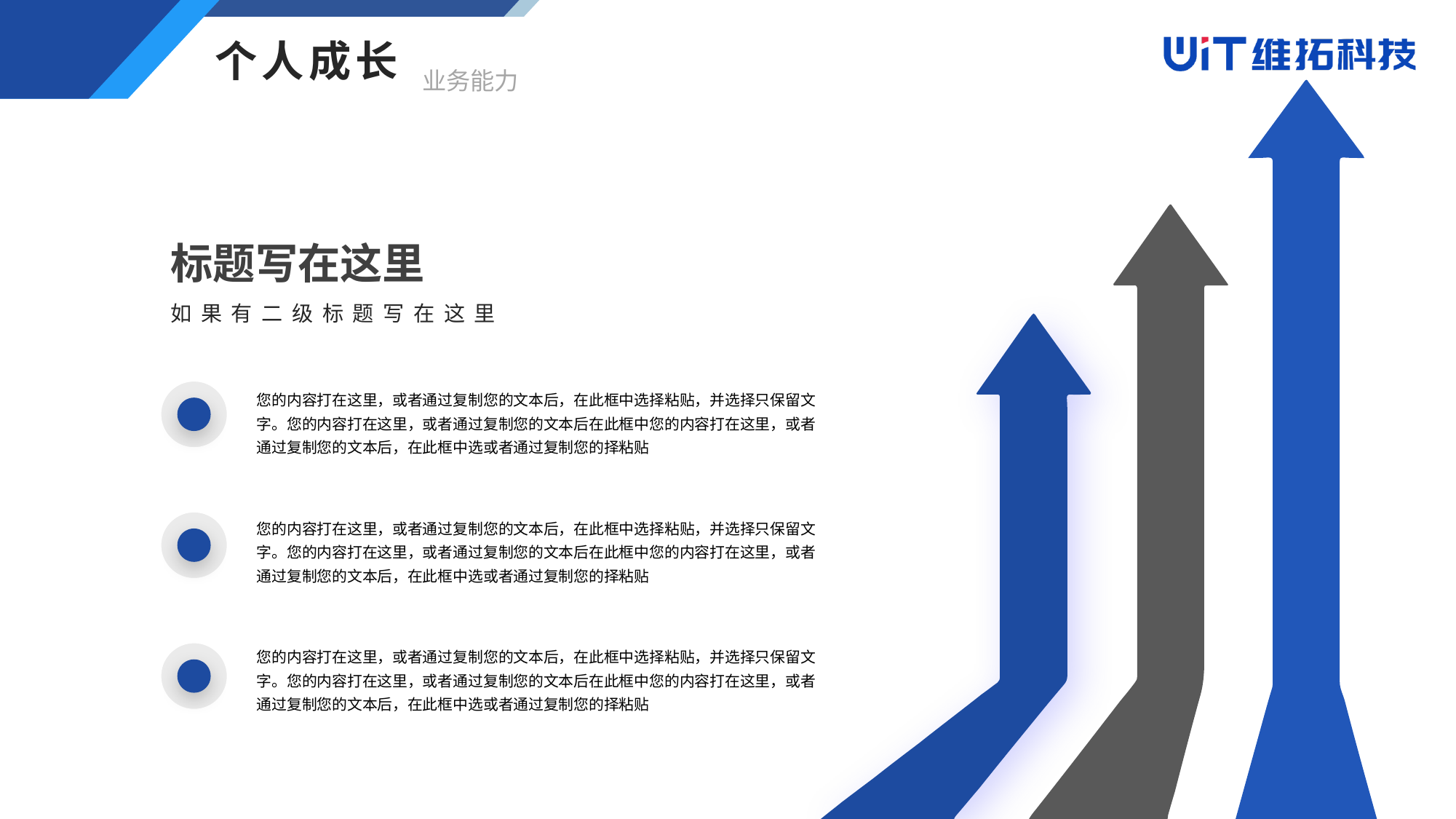

个人成长
业务能力

标题写在这里
如果有二级标题写在这里

您的内容打在这里，或者通过复制您的文本后，在此框中选择粘贴，并选择只保留文字。您的内容打在这里，或者通过复制您的文本后在此框中您的内容打在这里，或者通过复制您的文本后，在此框中选或者通过复制您的择粘贴
您的内容打在这里，或者通过复制您的文本后，在此框中选择粘贴，并选择只保留文字。您的内容打在这里，或者通过复制您的文本后在此框中您的内容打在这里，或者通过复制您的文本后，在此框中选或者通过复制您的择粘贴

您的内容打在这里，或者通过复制您的文本后，在此框中选择粘贴，并选择只保留文字。您的内容打在这里，或者通过复制您的文本后在此框中您的内容打在这里，或者通过复制您的文本后，在此框中选或者通过复制您的择粘贴